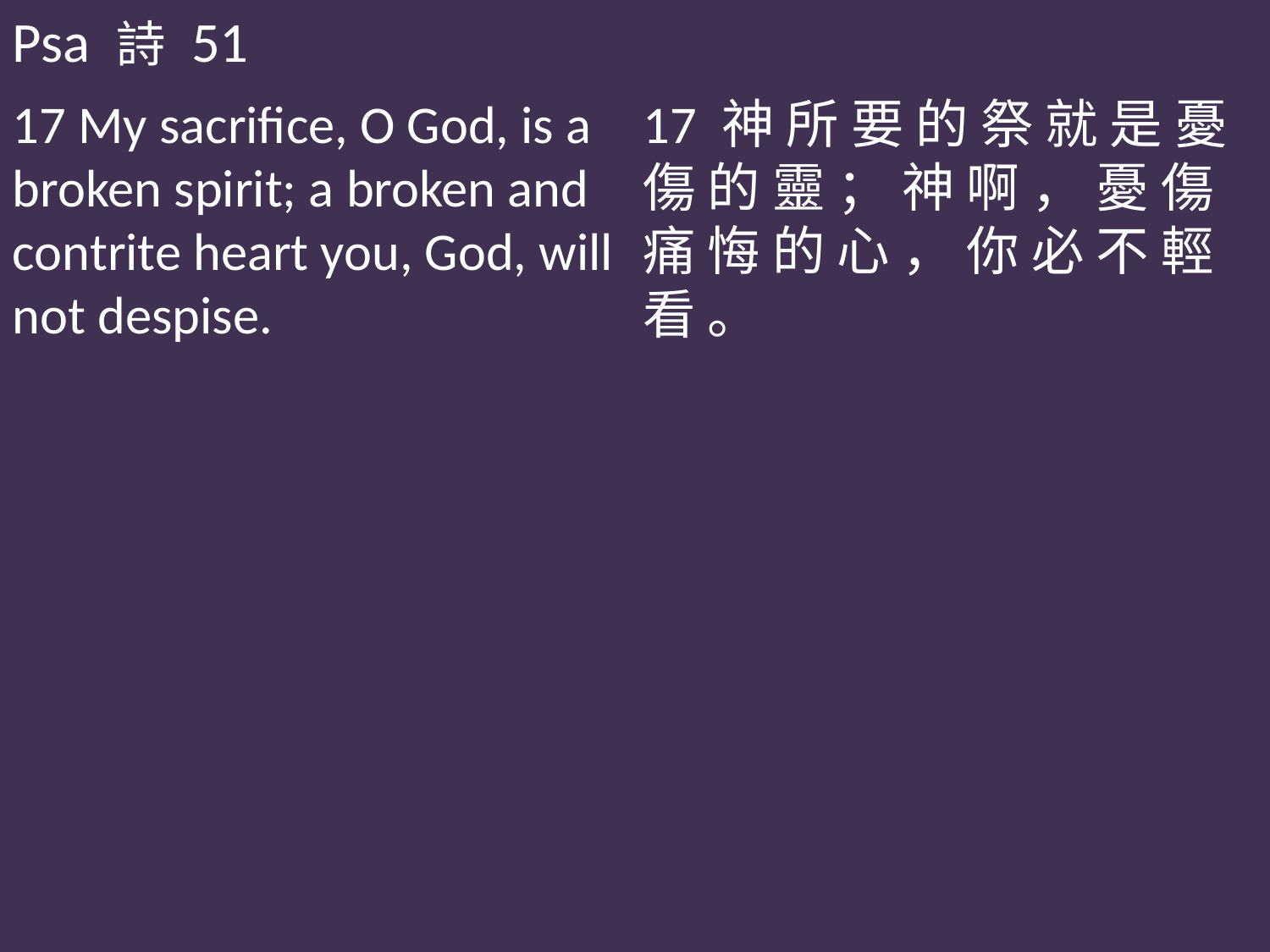

Psa 詩 51
17 My sacrifice, O God, is a broken spirit; a broken and contrite heart you, God, will not despise.
17 神 所 要 的 祭 就 是 憂 傷 的 靈 ； 神 啊 ， 憂 傷 痛 悔 的 心 ， 你 必 不 輕 看 。